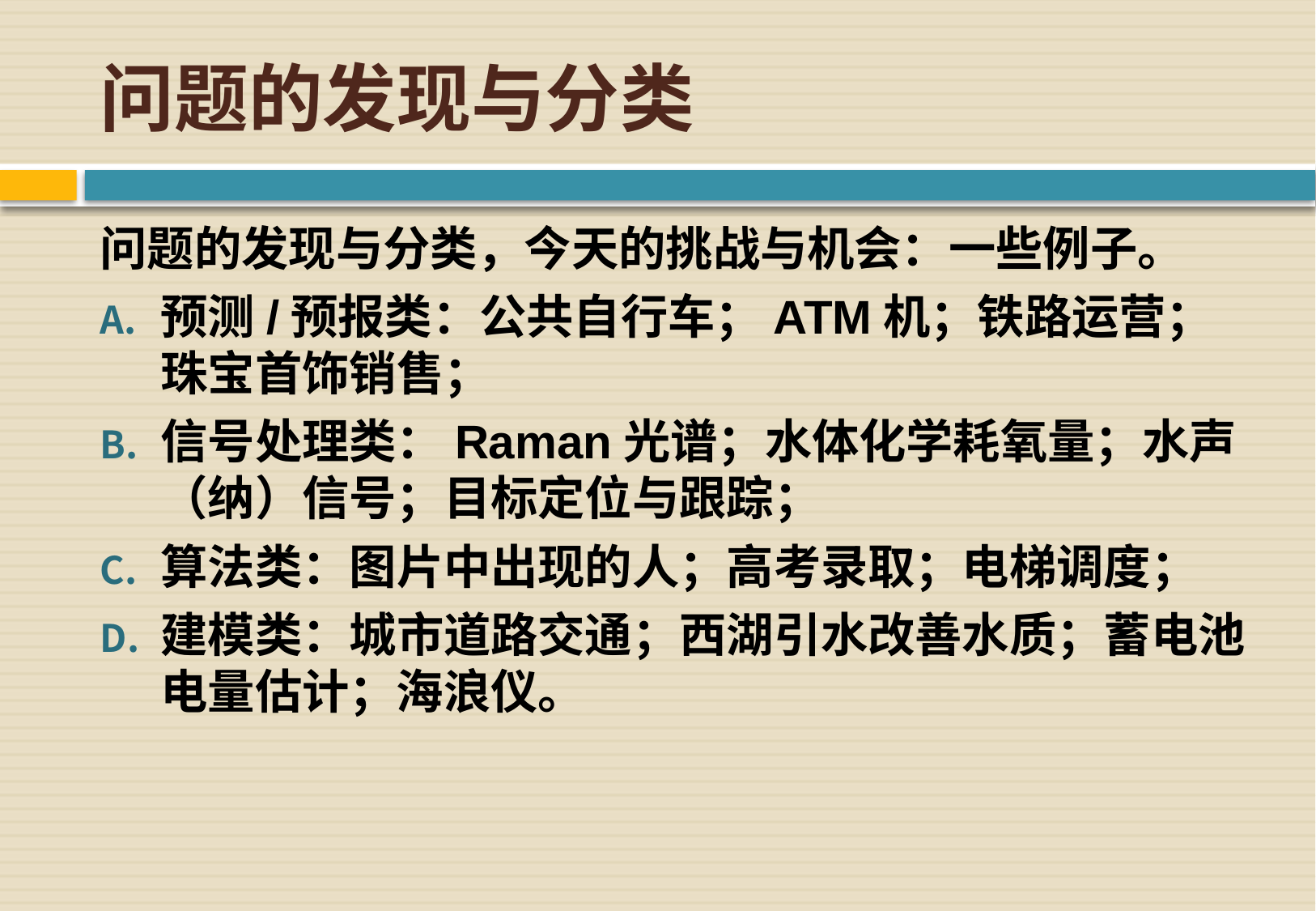

# 问题的发现与分类
问题的发现与分类，今天的挑战与机会：一些例子。
预测/预报类：公共自行车；ATM机；铁路运营；珠宝首饰销售；
信号处理类：Raman光谱；水体化学耗氧量；水声（纳）信号；目标定位与跟踪；
算法类：图片中出现的人；高考录取；电梯调度；
建模类：城市道路交通；西湖引水改善水质；蓄电池电量估计；海浪仪。